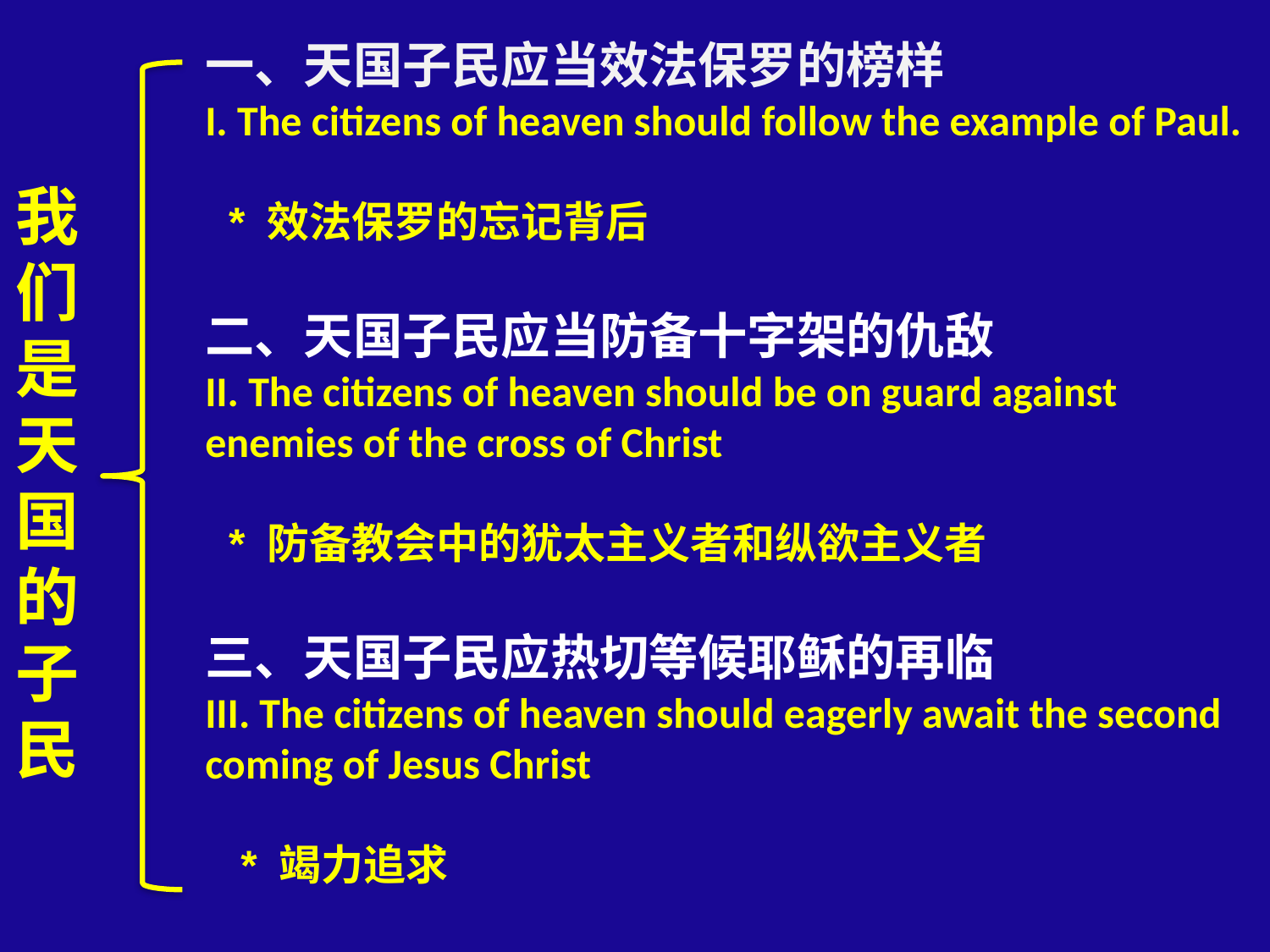

一、天国子民应当效法保罗的榜样
I. The citizens of heaven should follow the example of Paul.

  * 效法保罗的忘记背后
二、天国子民应当防备十字架的仇敌
II. The citizens of heaven should be on guard against enemies of the cross of Christ

  * 防备教会中的犹太主义者和纵欲主义者
三、天国子民应热切等候耶稣的再临
III. The citizens of heaven should eagerly await the second coming of Jesus Christ

   * 竭力追求

 我们是天国的子民